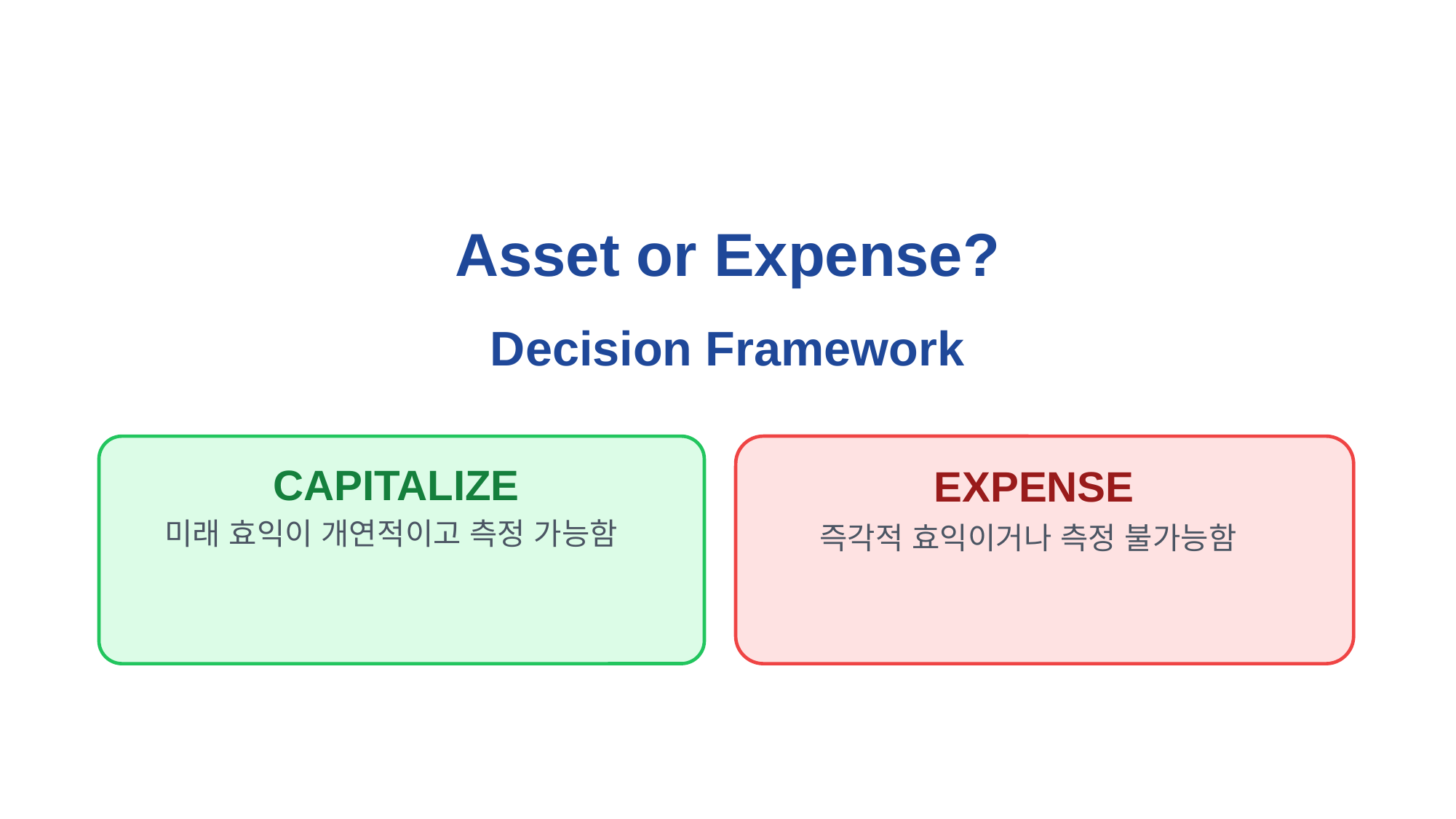

Asset or Expense?
Decision Framework

 CAPITALIZE
 EXPENSE
미래 효익이 개연적이고 측정 가능함
즉각적 효익이거나 측정 불가능함